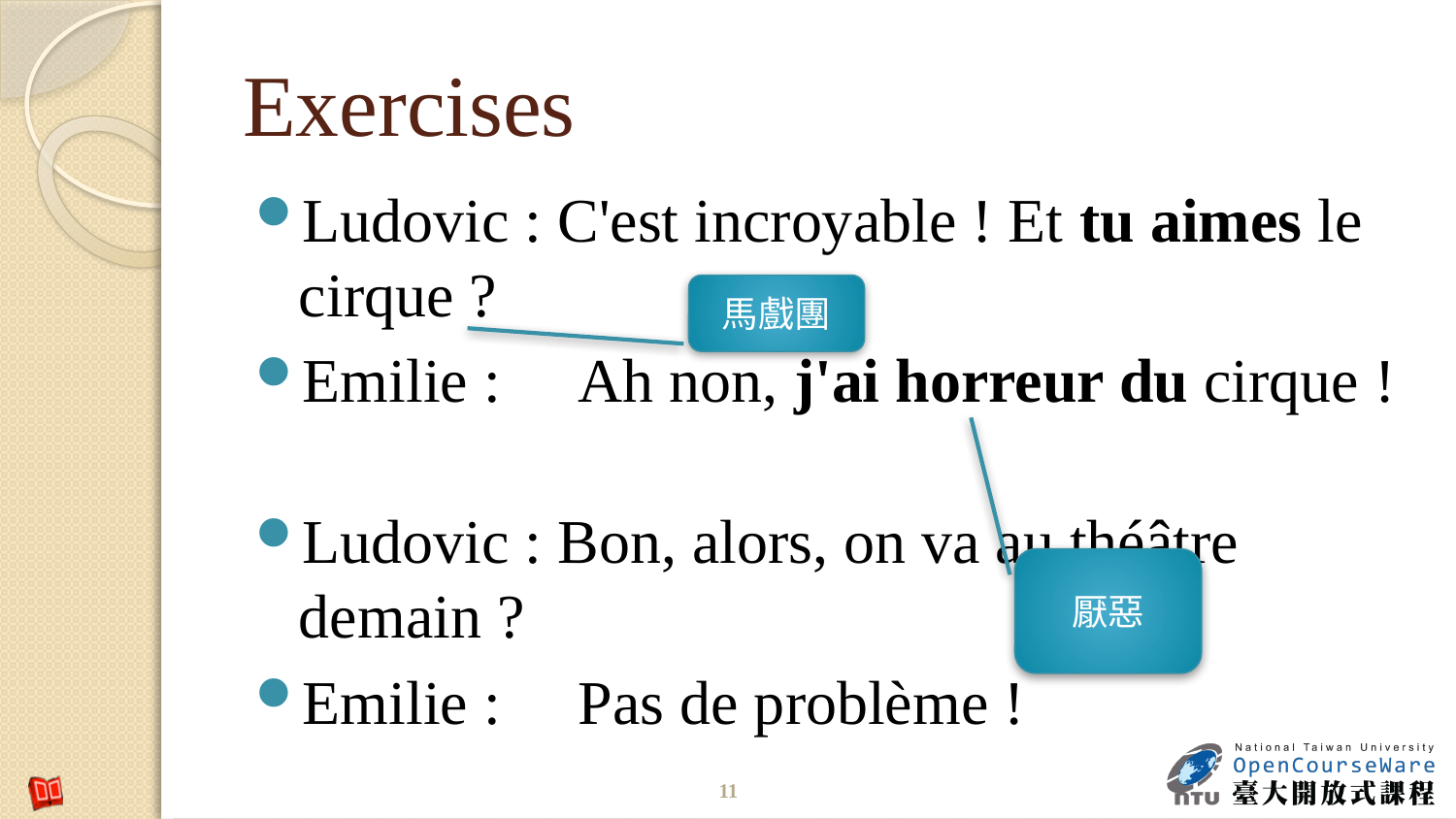

# Exercises
Ludovic : C'est incroyable ! Et tu aimes le cirque ?
Emilie : 	Ah non, j'ai horreur du cirque !
Ludovic : Bon, alors, on va au théâtre demain ?
Emilie :	Pas de problème !

馬戲團
厭惡
11